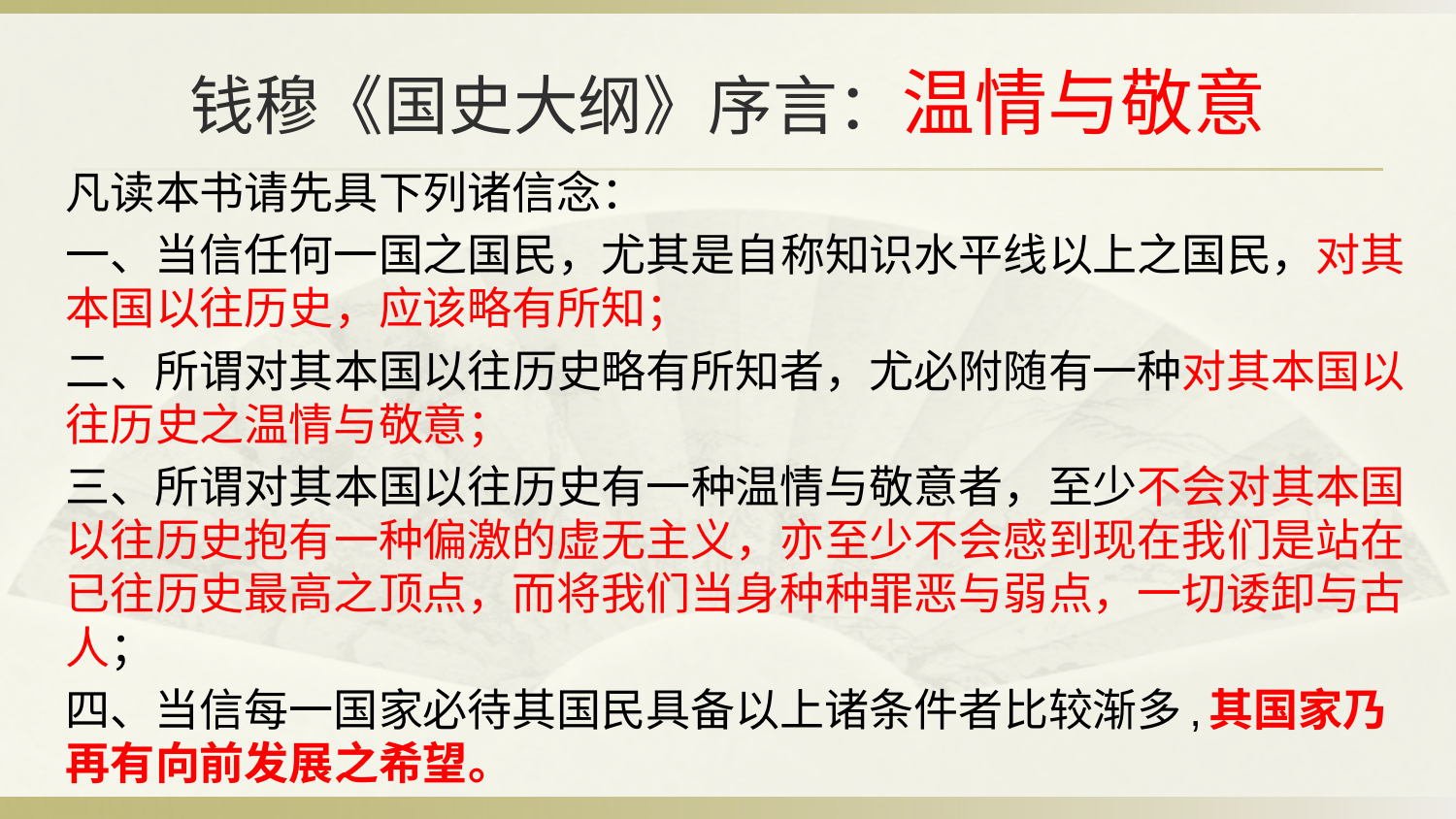

# 钱穆《国史大纲》序言：温情与敬意
凡读本书请先具下列诸信念：
一、当信任何一国之国民，尤其是自称知识水平线以上之国民，对其本国以往历史，应该略有所知；
二、所谓对其本国以往历史略有所知者，尤必附随有一种对其本国以往历史之温情与敬意；
三、所谓对其本国以往历史有一种温情与敬意者，至少不会对其本国以往历史抱有一种偏激的虚无主义，亦至少不会感到现在我们是站在已往历史最高之顶点，而将我们当身种种罪恶与弱点，一切诿卸与古人；
四、当信每一国家必待其国民具备以上诸条件者比较渐多,其国家乃再有向前发展之希望。